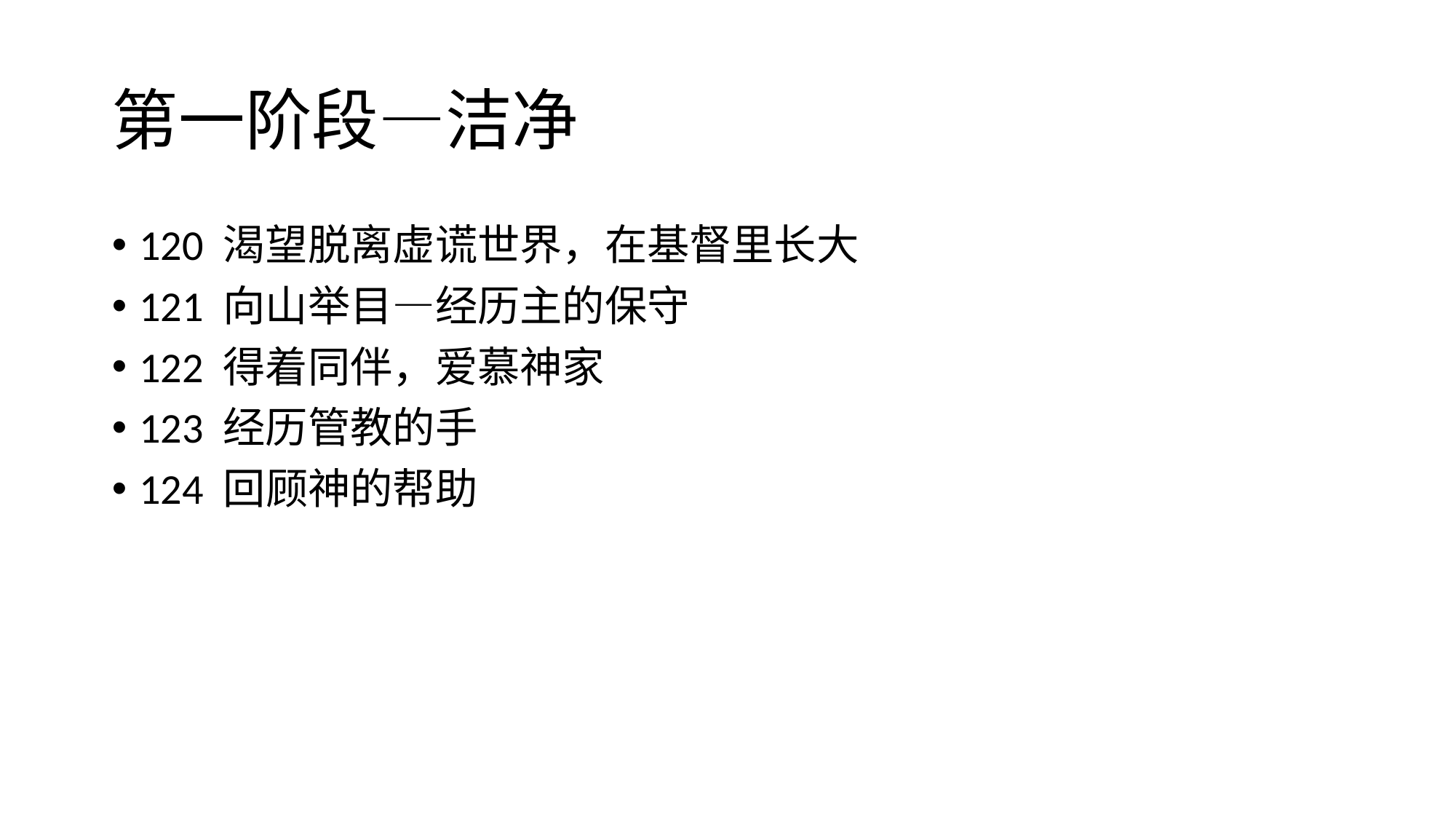

# 第一阶段—洁净
120 渴望脱离虚谎世界，在基督里长大
121 向山举目—经历主的保守
122 得着同伴，爱慕神家
123 经历管教的手
124 回顾神的帮助